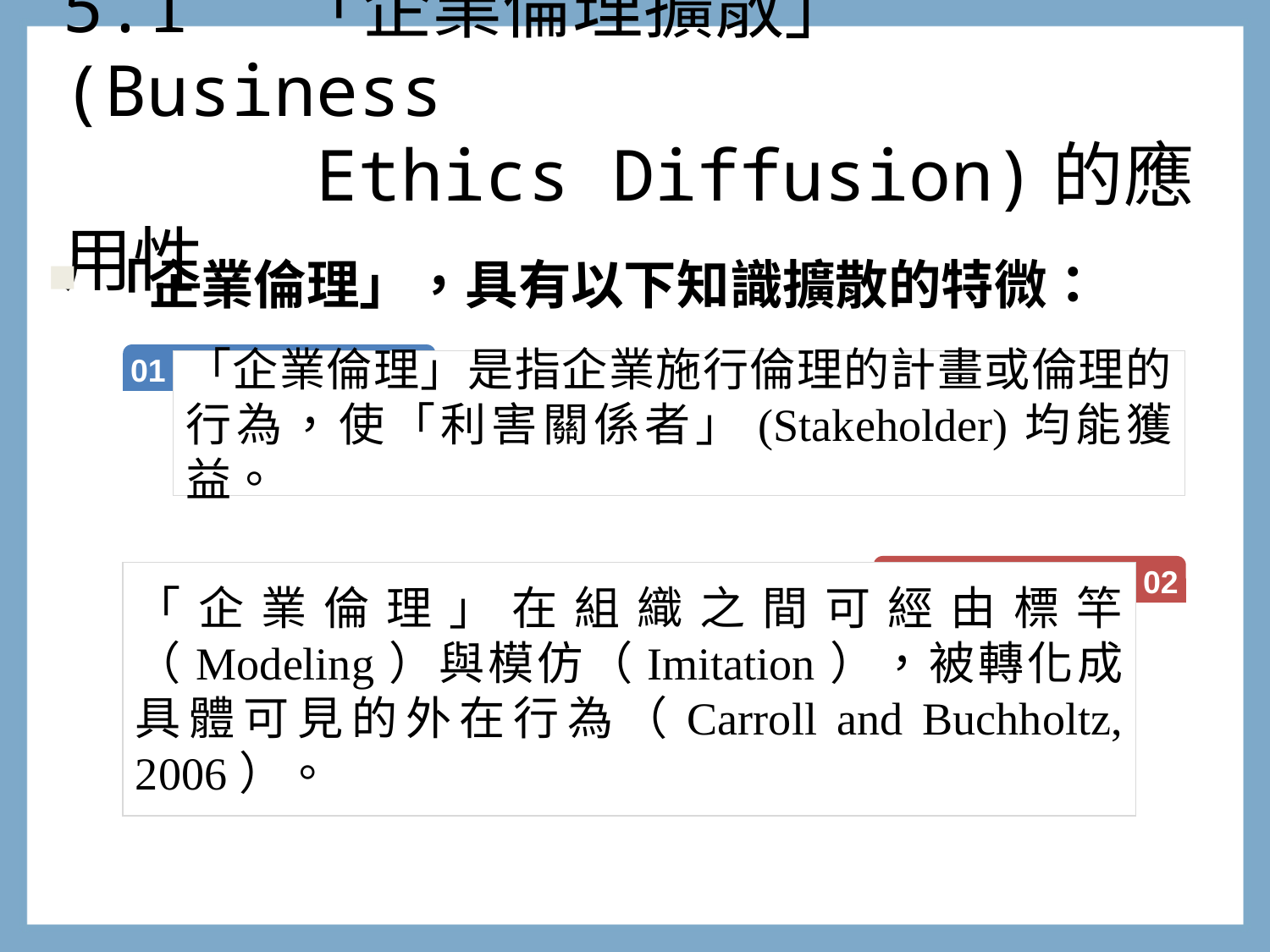

# 5.1  「企業倫理擴散」(Business Ethics Diffusion)的應用性
「企業倫理」，具有以下知識擴散的特微：
01
「企業倫理」是指企業施行倫理的計畫或倫理的行為，使「利害關係者」(Stakeholder)均能獲益。
02
「企業倫理」在組織之間可經由標竿（Modeling）與模仿（Imitation），被轉化成具體可見的外在行為（Carroll and Buchholtz, 2006）。